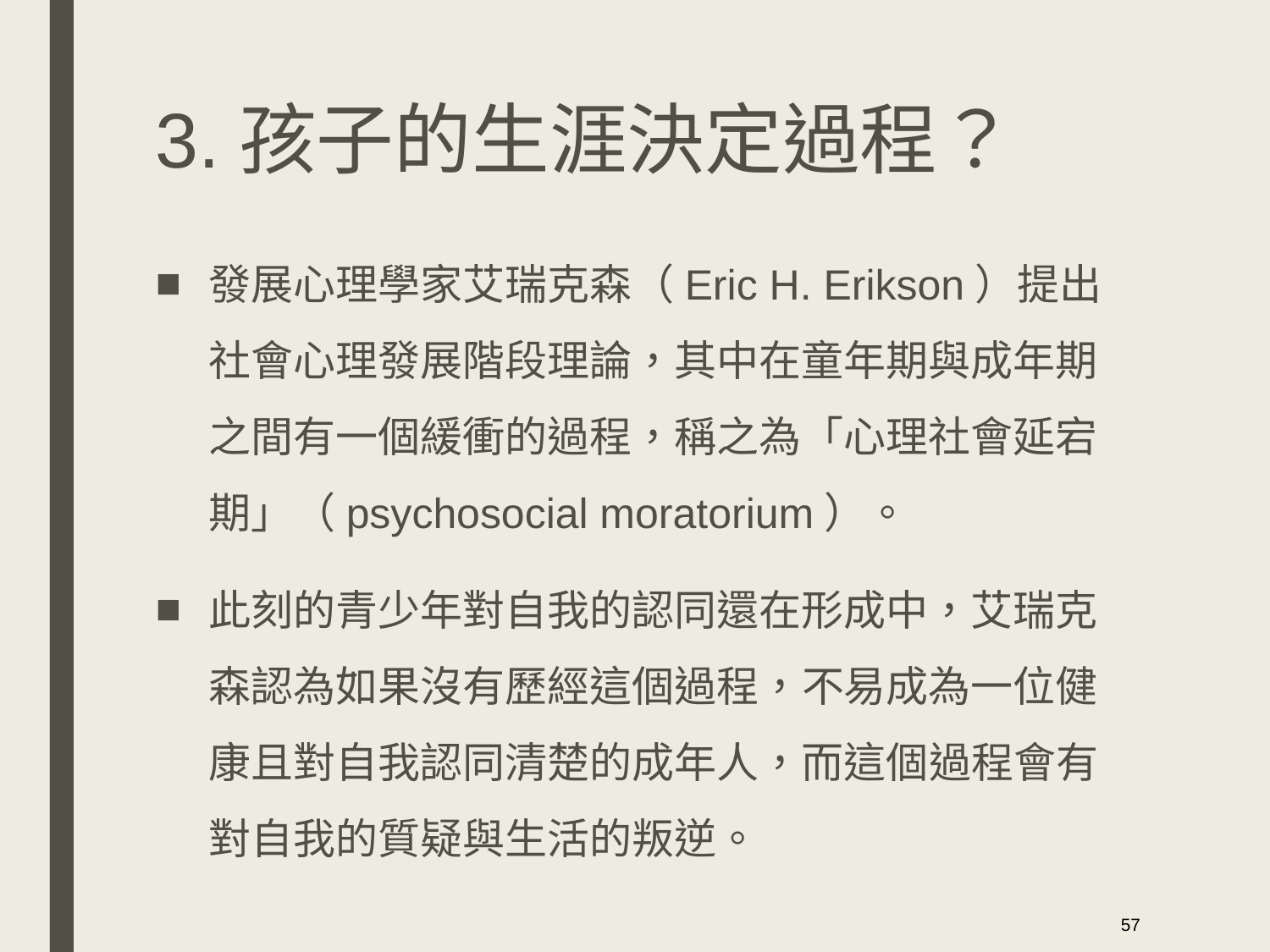

# 3.孩子的生涯決定過程？
發展心理學家艾瑞克森（Eric H. Erikson）提出社會心理發展階段理論，其中在童年期與成年期之間有一個緩衝的過程，稱之為「心理社會延宕期」（psychosocial moratorium）。
此刻的青少年對自我的認同還在形成中，艾瑞克森認為如果沒有歷經這個過程，不易成為一位健康且對自我認同清楚的成年人，而這個過程會有對自我的質疑與生活的叛逆。
57